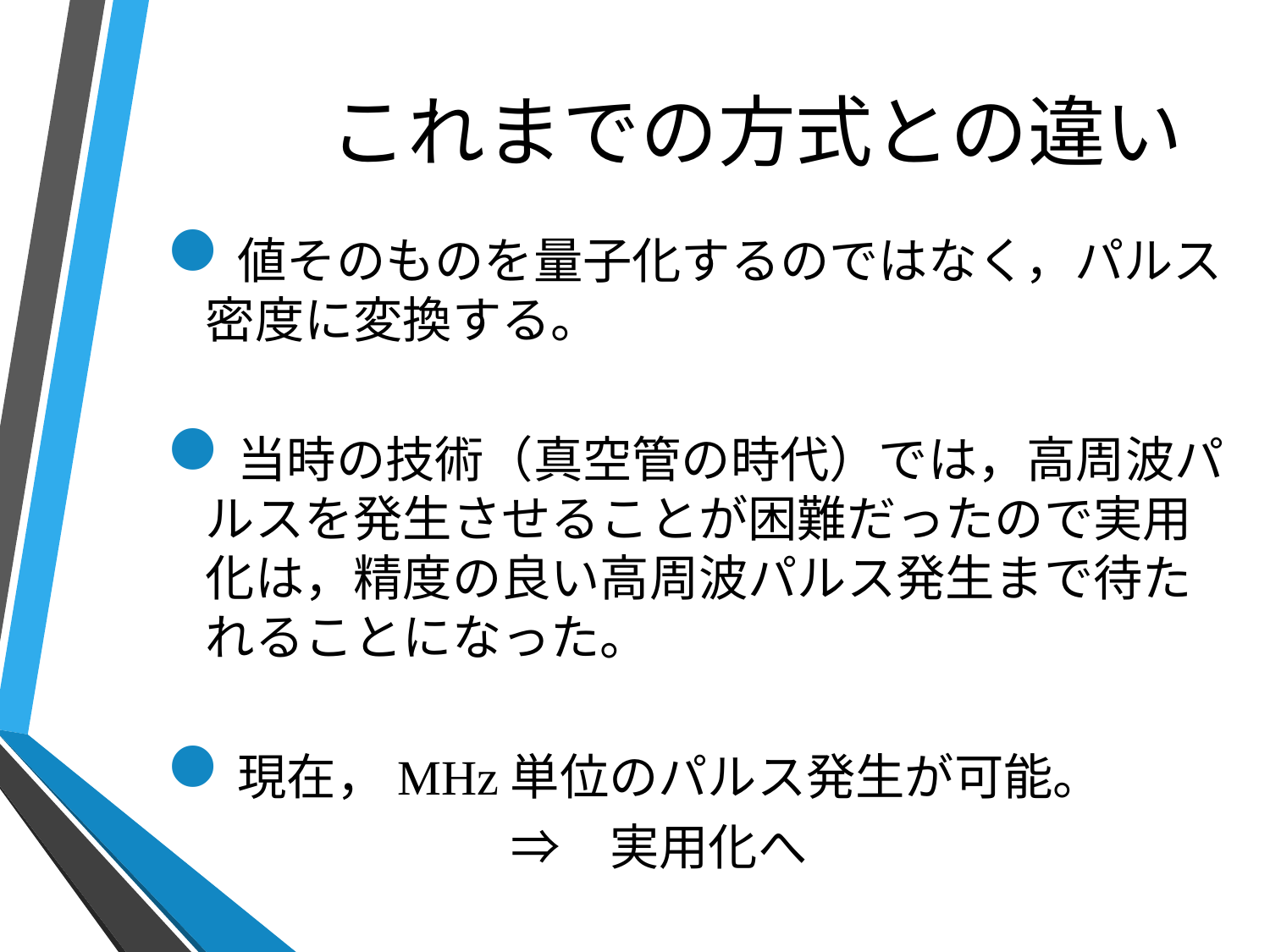

# これまでの方式との違い
値そのものを量子化するのではなく，パルス密度に変換する。

当時の技術（真空管の時代）では，高周波パルスを発生させることが困難だったので実用化は，精度の良い高周波パルス発生まで待たれることになった。

現在，MHz単位のパルス発生が可能。
　　　　　　　⇒　実用化へ